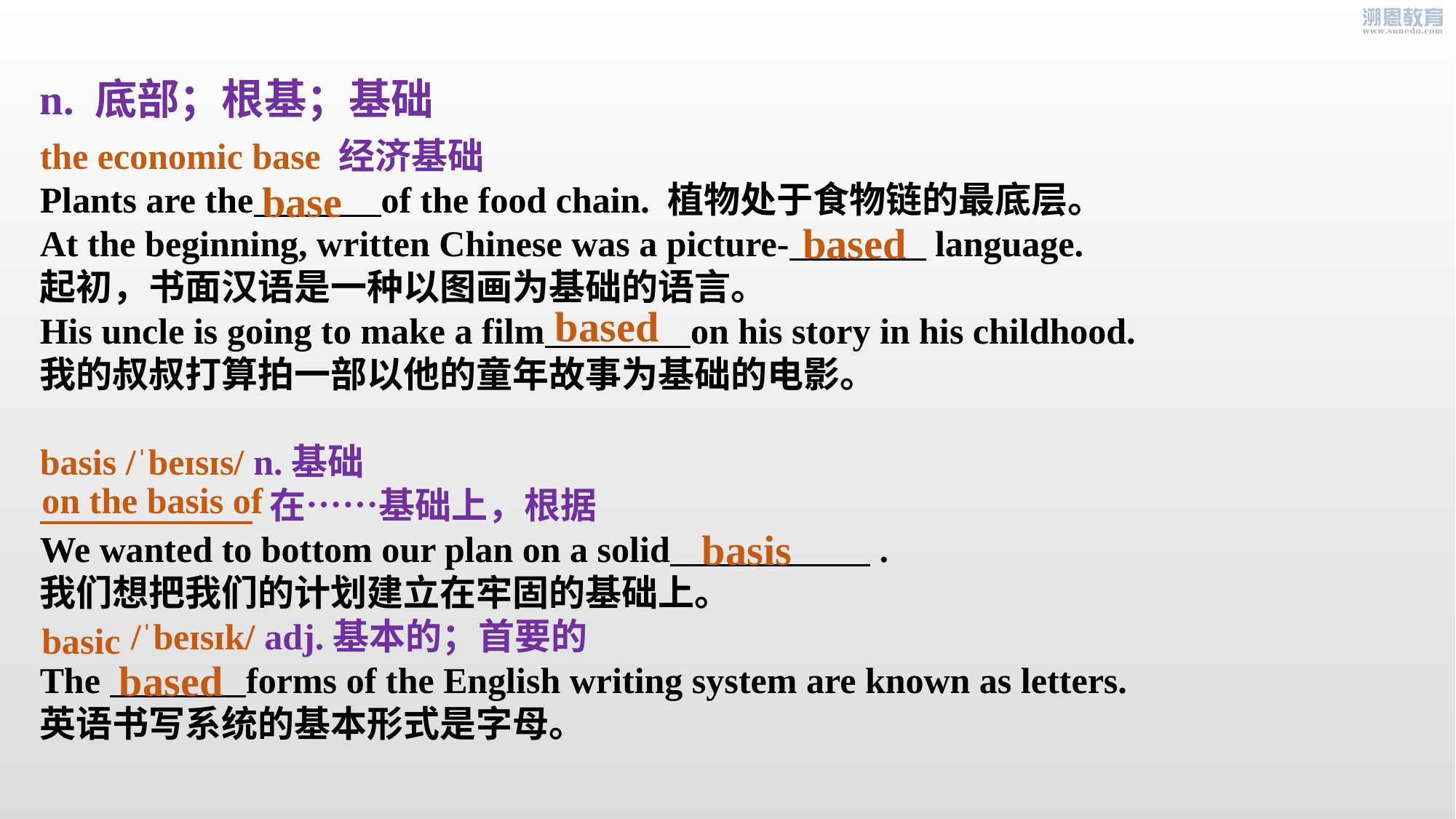

n. 底部；根基；基础
the economic base 经济基础
Plants are the              of the food chain. 植物处于食物链的最底层。
At the beginning, written Chinese was a picture-                language.
起初，书面汉语是一种以图画为基础的语言。
His uncle is going to make a film                on his story in his childhood.
我的叔叔打算拍一部以他的童年故事为基础的电影。

basis /ˈbeɪsɪs/ n.基础
                           在……基础上，根据
We wanted to bottom our plan on a solid                       .
我们想把我们的计划建立在牢固的基础上。
          /ˈbeɪsɪk/ adj.基本的；首要的
The                forms of the English writing system are known as letters.
英语书写系统的基本形式是字母。
base
based
based
on the basis of
basis
basic
based